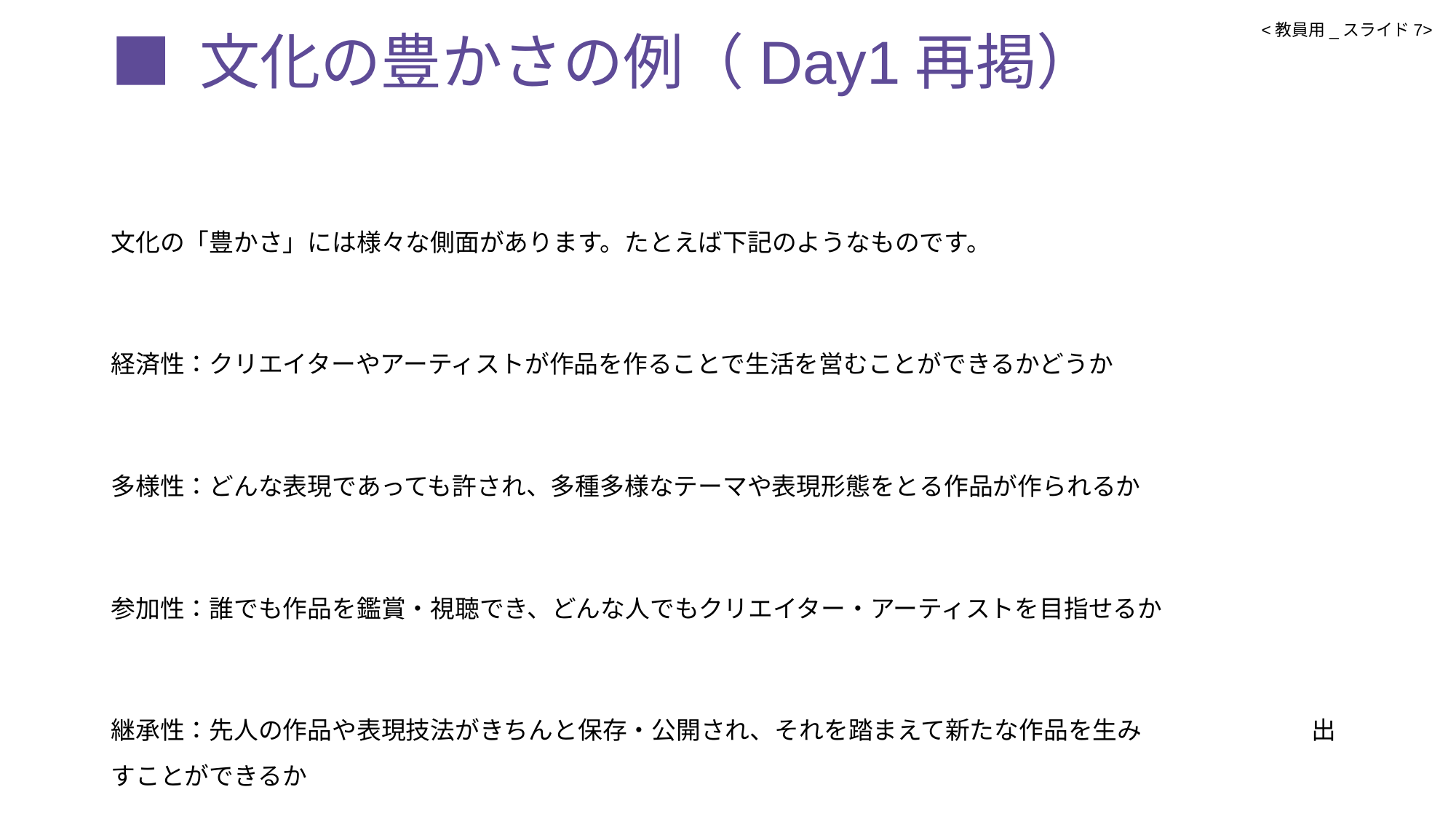

# ■ 文化の豊かさの例（Day1再掲）
<教員用_スライド7>
文化の「豊かさ」には様々な側面があります。たとえば下記のようなものです。

経済性：クリエイターやアーティストが作品を作ることで生活を営むことができるかどうか

多様性：どんな表現であっても許され、多種多様なテーマや表現形態をとる作品が作られるか

参加性：誰でも作品を鑑賞・視聴でき、どんな人でもクリエイター・アーティストを目指せるか

継承性：先人の作品や表現技法がきちんと保存・公開され、それを踏まえて新たな作品を生み　　　	出すことができるか

創造性：革新的な表現や、新たなアイディアを盛り込んだ作品が多く作られるか